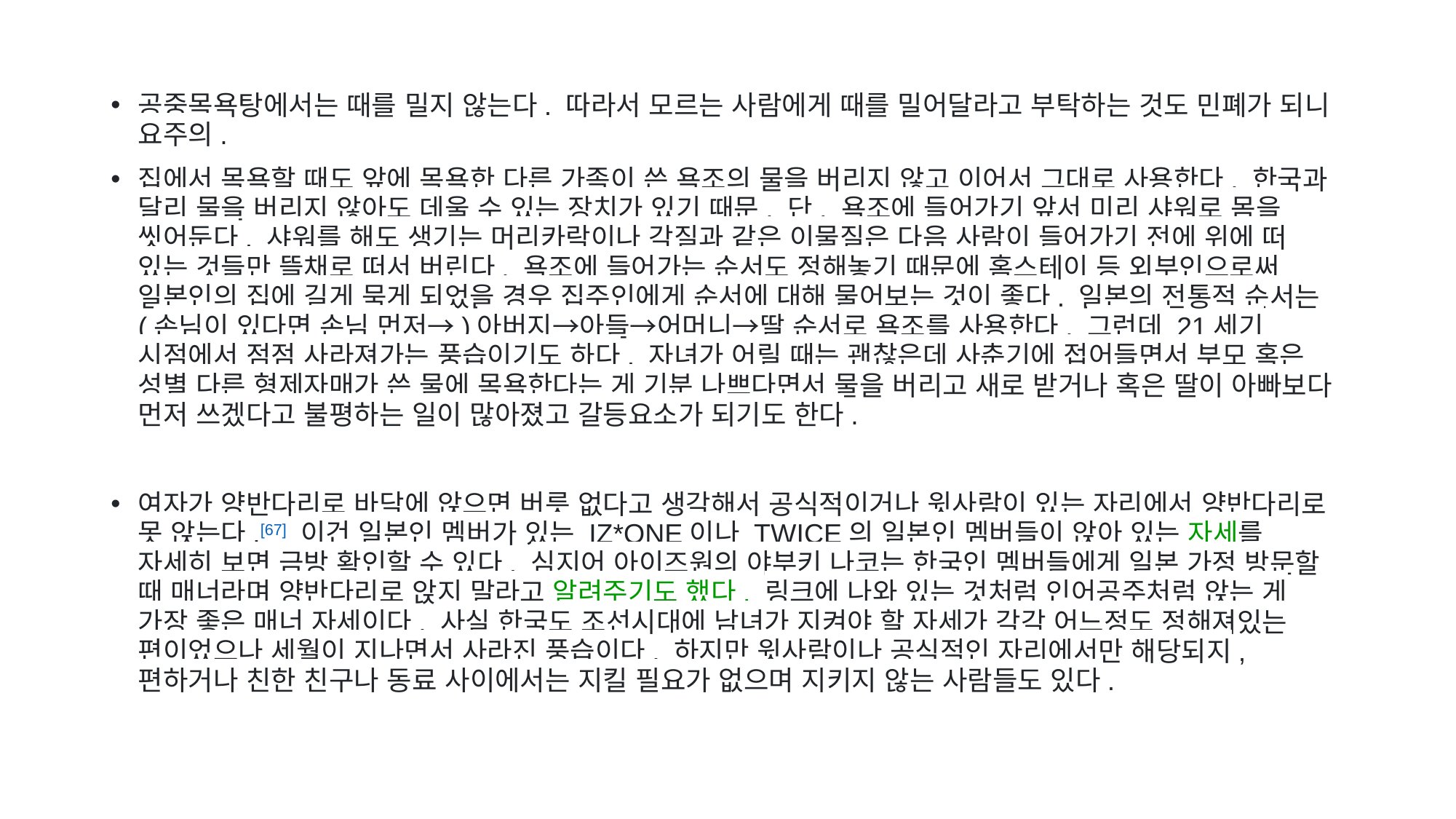

공중목욕탕에서는 때를 밀지 않는다. 따라서 모르는 사람에게 때를 밀어달라고 부탁하는 것도 민폐가 되니 요주의.
집에서 목욕할 때도 앞에 목욕한 다른 가족이 쓴 욕조의 물을 버리지 않고 이어서 그대로 사용한다. 한국과 달리 물을 버리지 않아도 데울 수 있는 장치가 있기 때문. 단, 욕조에 들어가기 앞서 미리 샤워로 몸을 씻어둔다. 샤워를 해도 생기는 머리카락이나 각질과 같은 이물질은 다음 사람이 들어가기 전에 위에 떠 있는 것들만 뜰채로 떠서 버린다. 욕조에 들어가는 순서도 정해놓기 때문에 홈스테이 등 외부인으로써 일본인의 집에 길게 묵게 되었을 경우 집주인에게 순서에 대해 물어보는 것이 좋다. 일본의 전통적 순서는 (손님이 있다면 손님 먼저→)아버지→아들→어머니→딸 순서로 욕조를 사용한다. 그런데 21세기 시점에서 점점 사라져가는 풍습이기도 하다. 자녀가 어릴 때는 괜찮은데 사춘기에 접어들면서 부모 혹은 성별 다른 형제자매가 쓴 물에 목욕한다는 게 기분 나쁘다면서 물을 버리고 새로 받거나 혹은 딸이 아빠보다 먼저 쓰겠다고 불평하는 일이 많아졌고 갈등요소가 되기도 한다.

여자가 양반다리로 바닥에 앉으면 버릇 없다고 생각해서 공식적이거나 윗사람이 있는 자리에서 양반다리로 못 앉는다.[67] 이건 일본인 멤버가 있는 IZ*ONE이나 TWICE의 일본인 멤버들이 앉아 있는 자세를 자세히 보면 금방 확인할 수 있다. 심지어 아이즈원의 야부키 나코는 한국인 멤버들에게 일본 가정 방문할 때 매너라며 양반다리로 앉지 말라고 알려주기도 했다. 링크에 나와 있는 것처럼 인어공주처럼 앉는 게 가장 좋은 매너 자세이다. 사실 한국도 조선시대에 남녀가 지켜야 할 자세가 각각 어느정도 정해져있는 편이었으나 세월이 지나면서 사라진 풍습이다. 하지만 윗사람이나 공식적인 자리에서만 해당되지, 편하거나 친한 친구나 동료 사이에서는 지킬 필요가 없으며 지키지 않는 사람들도 있다.